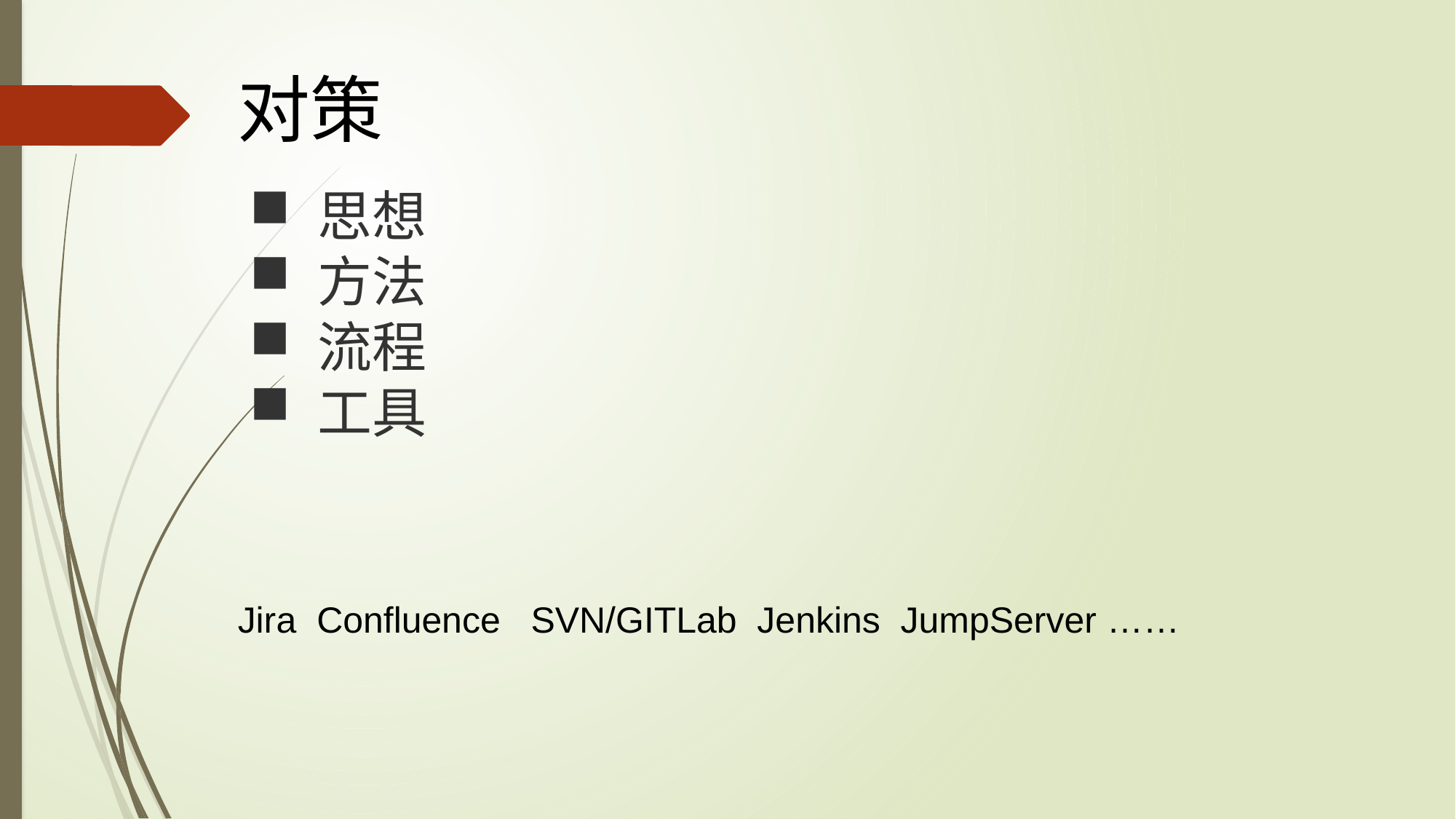

对策
思想
方法
流程
工具
Jira  Confluence   SVN/GITLab  Jenkins  JumpServer ……